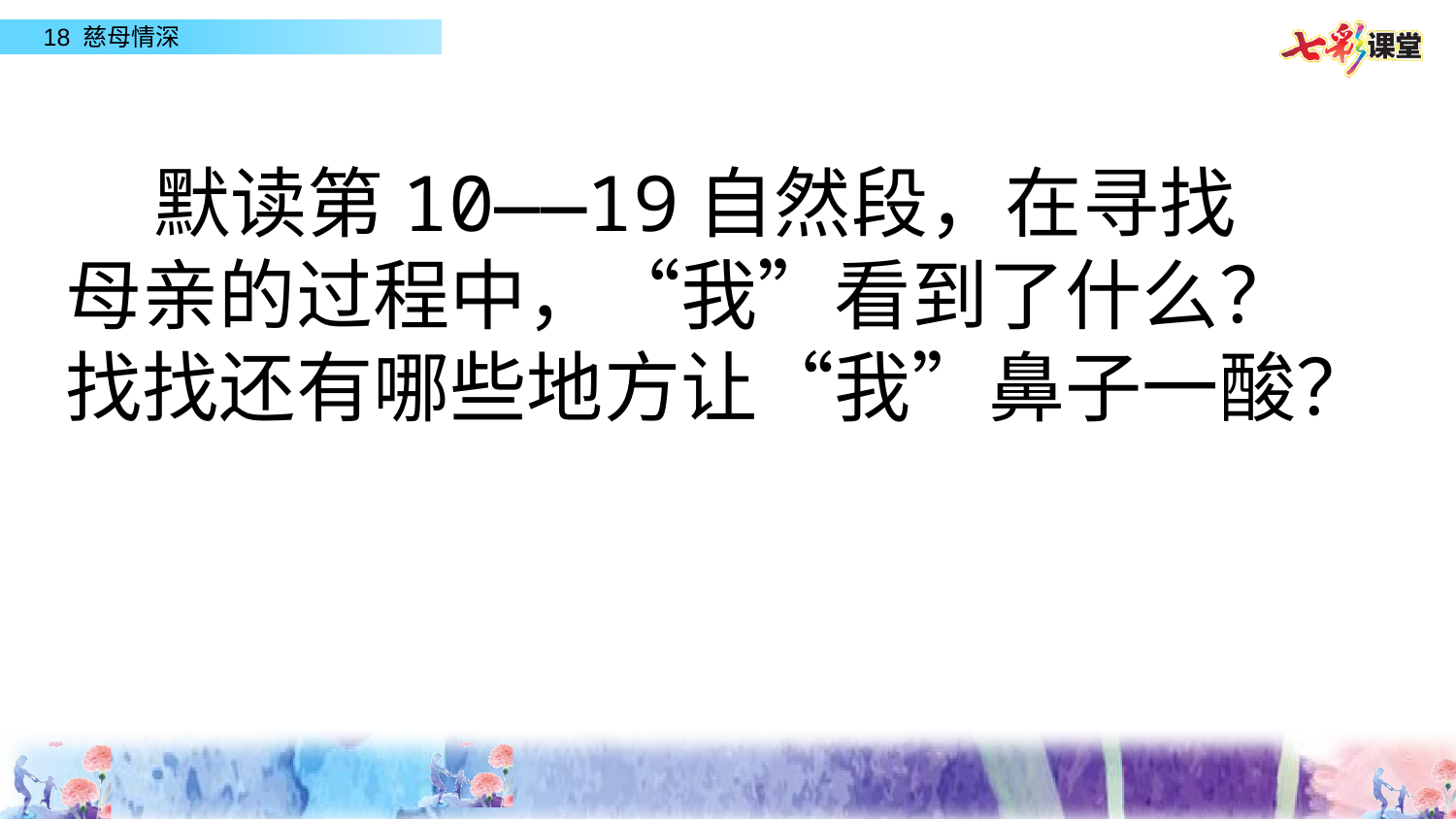

默读第10——19自然段，在寻找母亲的过程中，“我”看到了什么？找找还有哪些地方让“我”鼻子一酸？